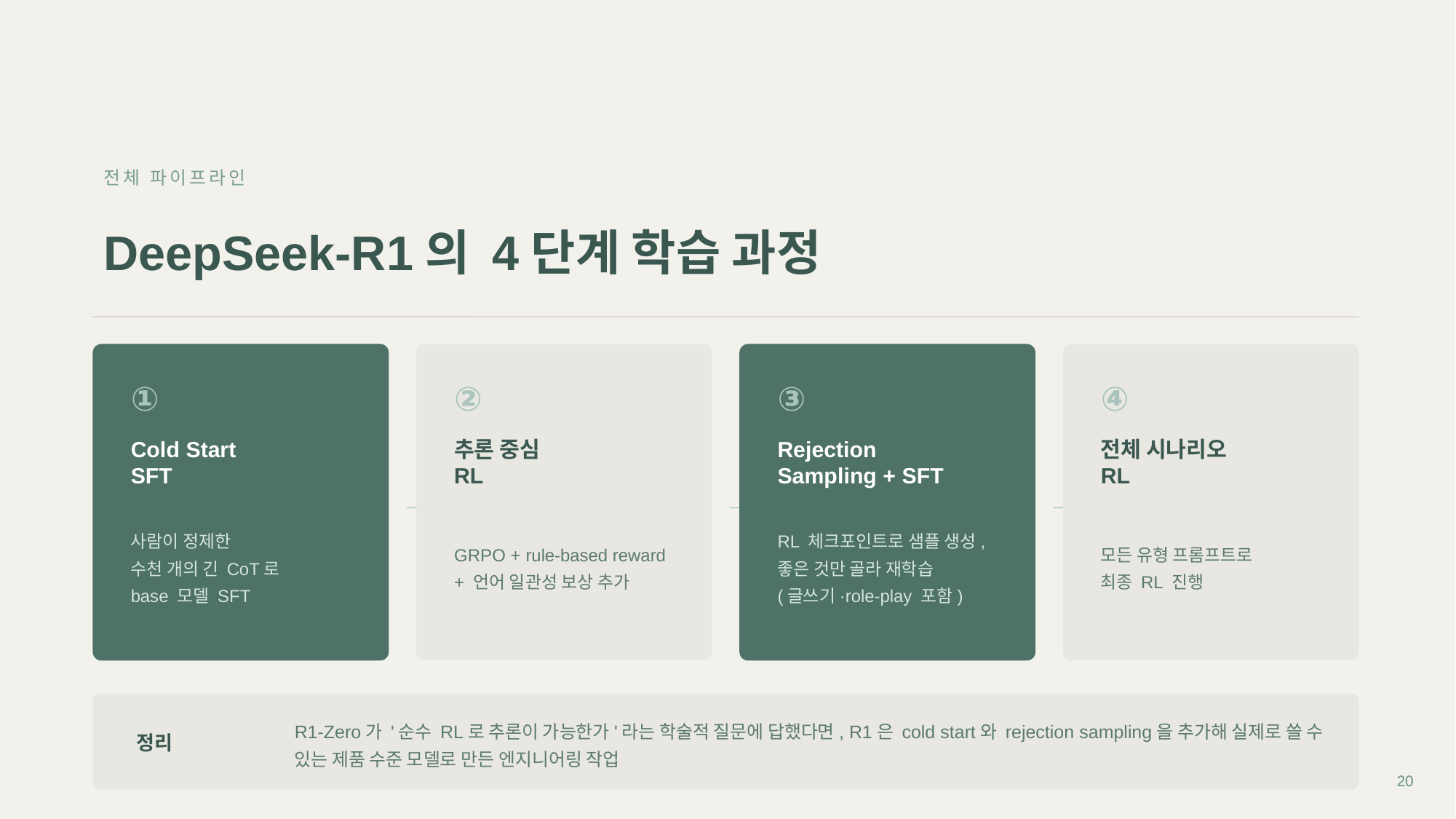

전체 파이프라인
DeepSeek-R1의 4단계 학습 과정

①
②
③
④
Cold Start
SFT
추론 중심
RL
Rejection
Sampling + SFT
전체 시나리오
RL
→
→
→
사람이 정제한
수천 개의 긴 CoT로
base 모델 SFT
GRPO + rule-based reward
+ 언어 일관성 보상 추가
RL 체크포인트로 샘플 생성,
좋은 것만 골라 재학습
(글쓰기·role-play 포함)
모든 유형 프롬프트로
최종 RL 진행

정리
R1-Zero가 '순수 RL로 추론이 가능한가'라는 학술적 질문에 답했다면, R1은 cold start와 rejection sampling을 추가해 실제로 쓸 수 있는 제품 수준 모델로 만든 엔지니어링 작업
20
20